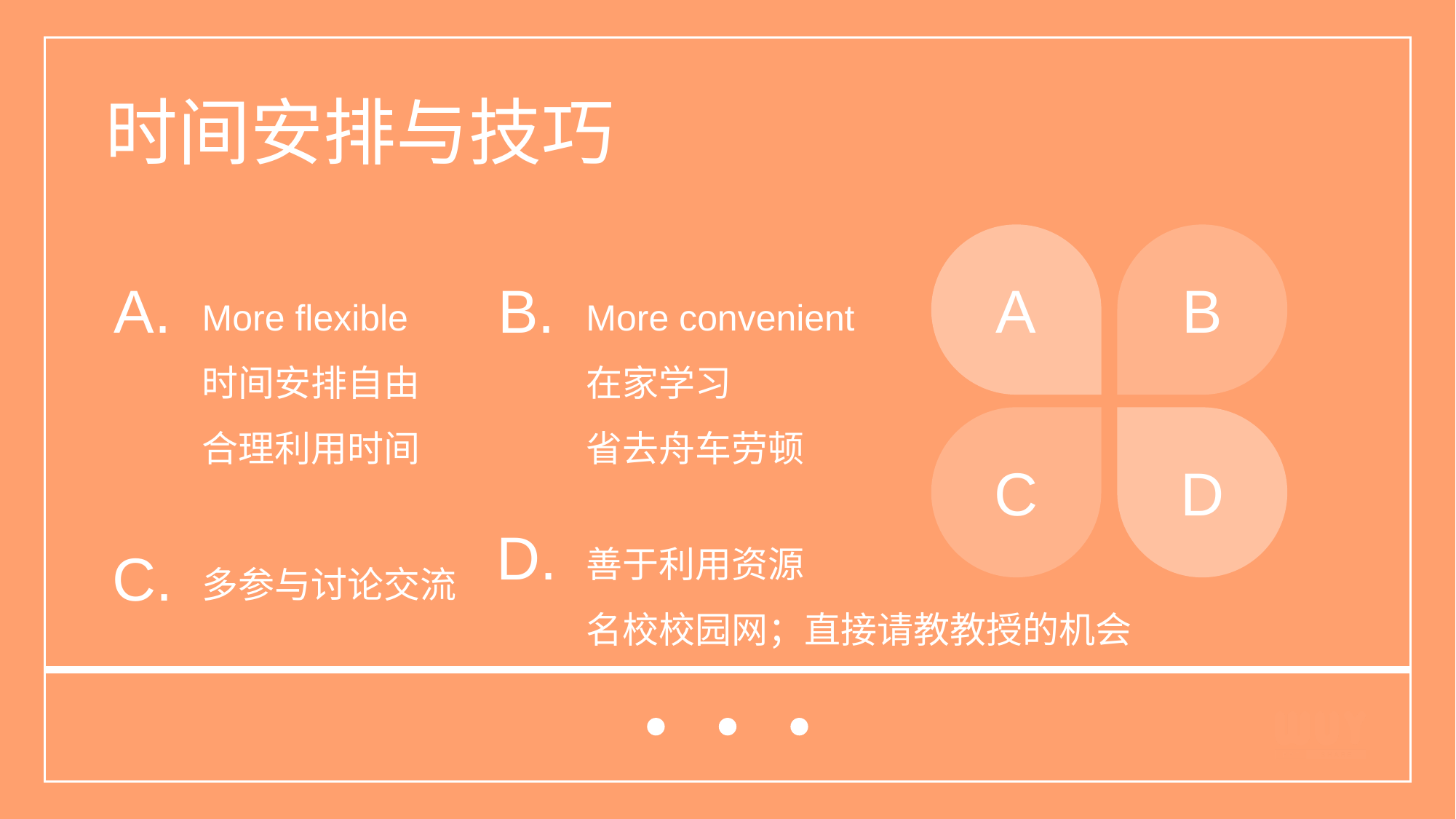

时间安排与技巧

B.
More convenient
在家学习
省去舟车劳顿
A
B
A.
More flexible
时间安排自由
合理利用时间
C
D
D.
善于利用资源
名校校园网；直接请教教授的机会
C.
多参与讨论交流